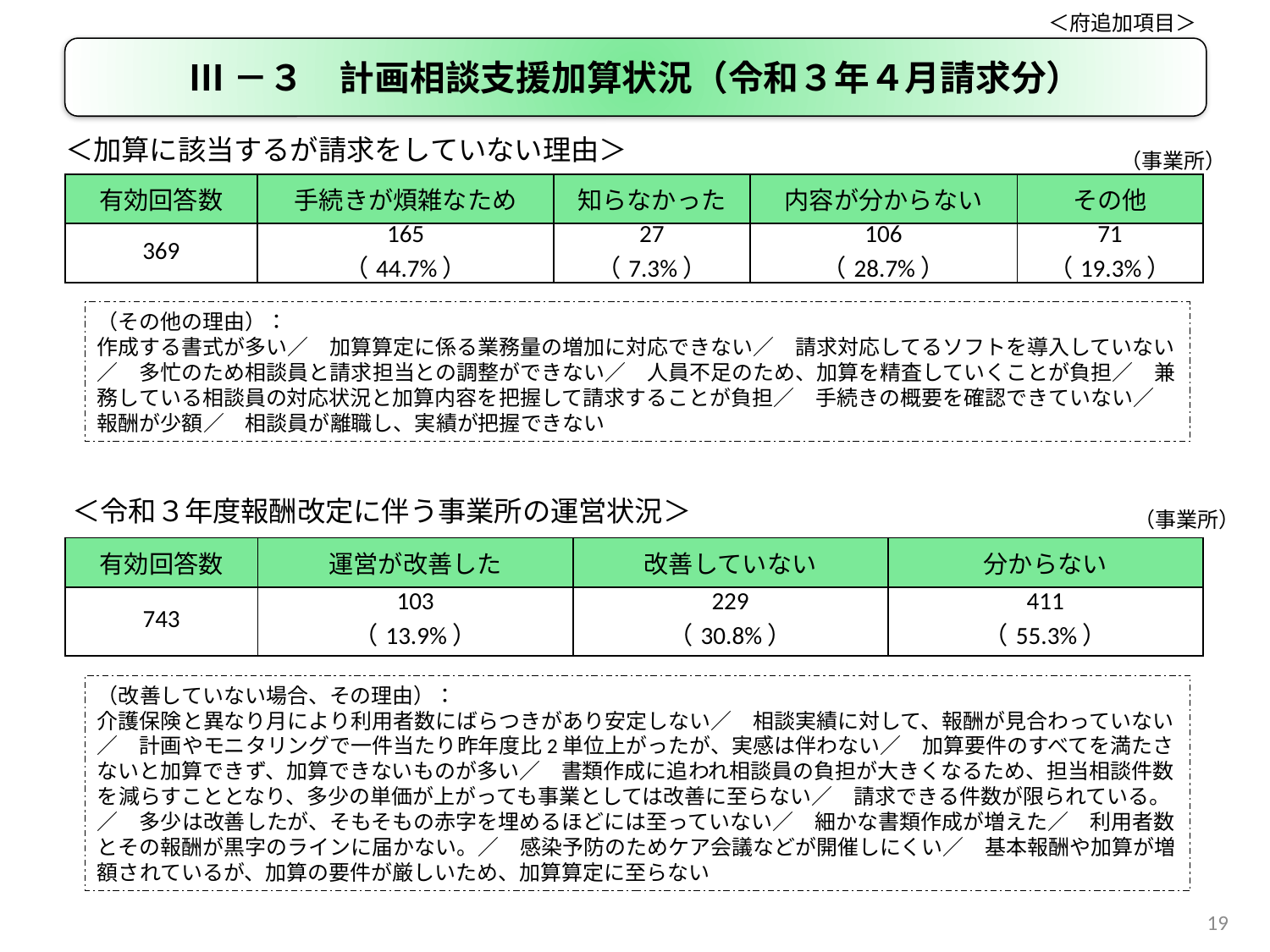

＜府追加項目＞
Ⅲ－３　計画相談支援加算状況（令和３年４月請求分）
＜加算に該当するが請求をしていない理由＞
（事業所）
| 有効回答数 | 手続きが煩雑なため | 知らなかった | 内容が分からない | その他 |
| --- | --- | --- | --- | --- |
| 369 | 165 （44.7%） | 27 （7.3%） | 106 （28.7%） | 71 （19.3%） |
（その他の理由）：
作成する書式が多い／　加算算定に係る業務量の増加に対応できない／　請求対応してるソフトを導入していない／　多忙のため相談員と請求担当との調整ができない／　人員不足のため、加算を精査していくことが負担／　兼務している相談員の対応状況と加算内容を把握して請求することが負担／　手続きの概要を確認できていない／　報酬が少額／　相談員が離職し、実績が把握できない
＜令和３年度報酬改定に伴う事業所の運営状況＞
（事業所）
| 有効回答数 | 運営が改善した | 改善していない | 分からない |
| --- | --- | --- | --- |
| 743 | 103 （13.9%） | 229 （30.8%） | 411 （55.3%） |
（改善していない場合、その理由）：
介護保険と異なり月により利用者数にばらつきがあり安定しない／　相談実績に対して、報酬が見合わっていない／　計画やモニタリングで一件当たり昨年度比2単位上がったが、実感は伴わない／　加算要件のすべてを満たさないと加算できず、加算できないものが多い／　書類作成に追われ相談員の負担が大きくなるため、担当相談件数を減らすこととなり、多少の単価が上がっても事業としては改善に至らない／　請求できる件数が限られている。／　多少は改善したが、そもそもの赤字を埋めるほどには至っていない／　細かな書類作成が増えた／　利用者数とその報酬が黒字のラインに届かない。／　感染予防のためケア会議などが開催しにくい／　基本報酬や加算が増額されているが、加算の要件が厳しいため、加算算定に至らない
19